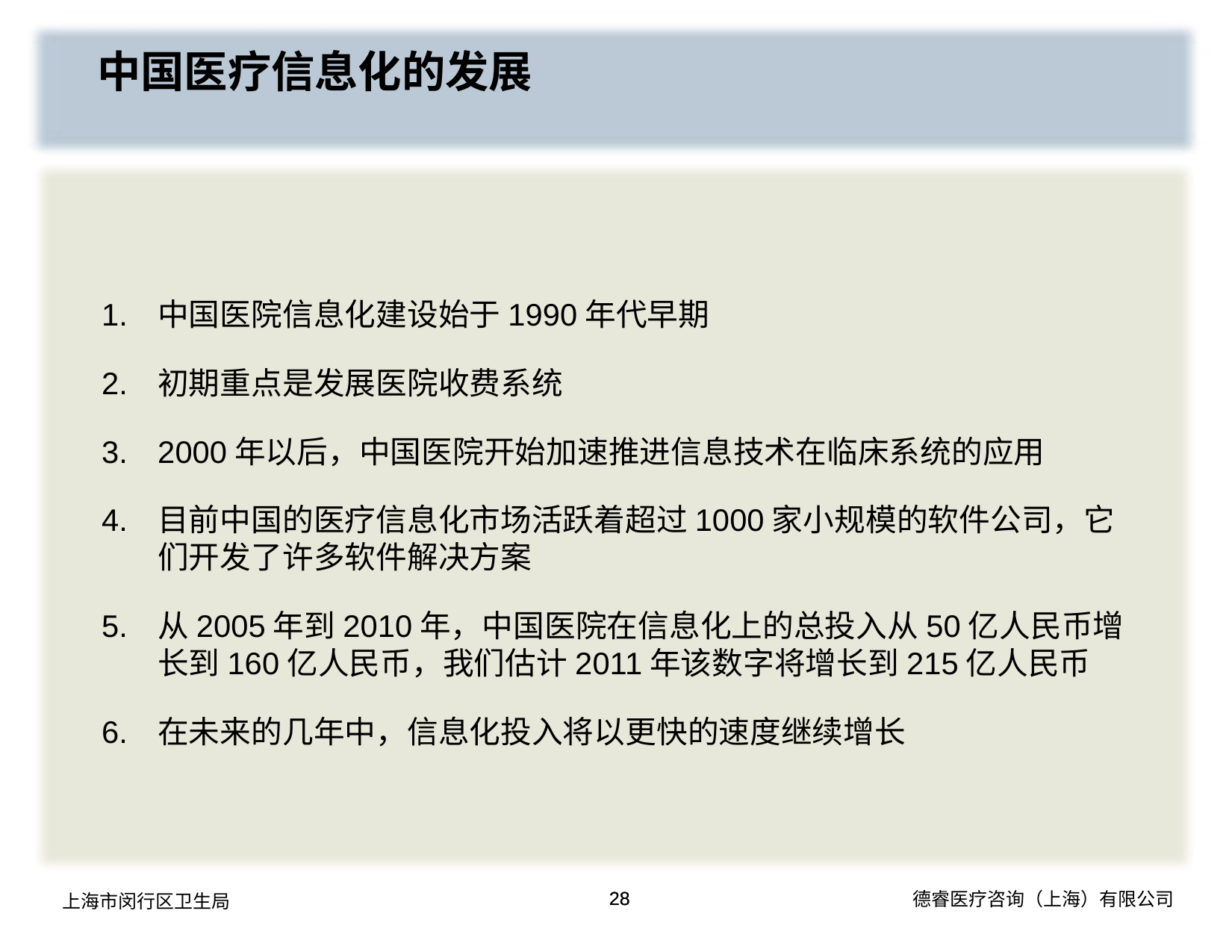

中国医疗信息化的发展
中国医院信息化建设始于1990年代早期
初期重点是发展医院收费系统
2000年以后，中国医院开始加速推进信息技术在临床系统的应用
目前中国的医疗信息化市场活跃着超过1000家小规模的软件公司，它们开发了许多软件解决方案
从2005年到2010年，中国医院在信息化上的总投入从50亿人民币增长到160亿人民币，我们估计2011年该数字将增长到215亿人民币
在未来的几年中，信息化投入将以更快的速度继续增长
28
28